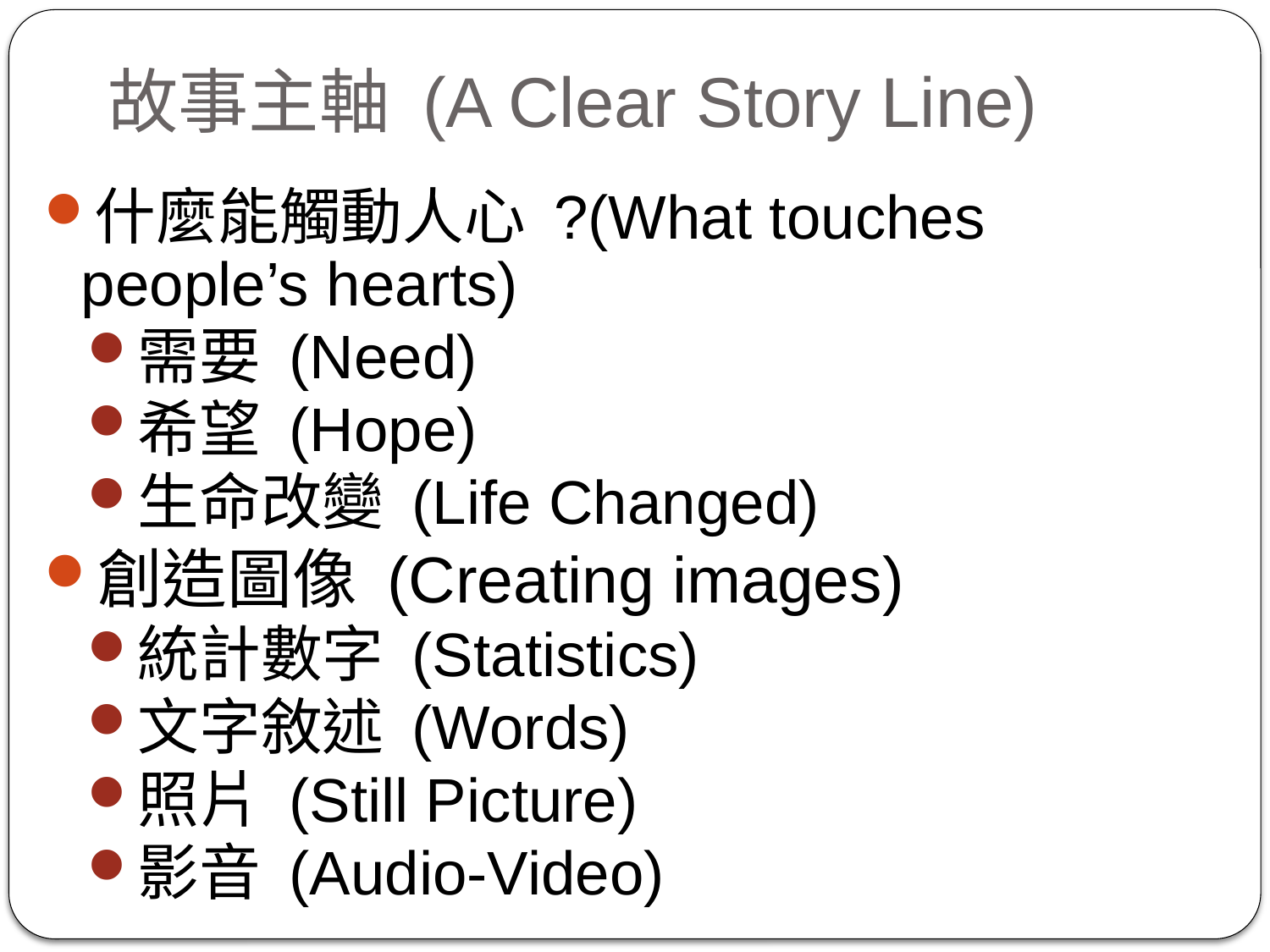

故事主軸 (A Clear Story Line)
什麼能觸動人心 ?(What touches people’s hearts)
需要 (Need)
希望 (Hope)
生命改變 (Life Changed)
創造圖像 (Creating images)
統計數字 (Statistics)
文字敘述 (Words)
照片 (Still Picture)
影音 (Audio-Video)